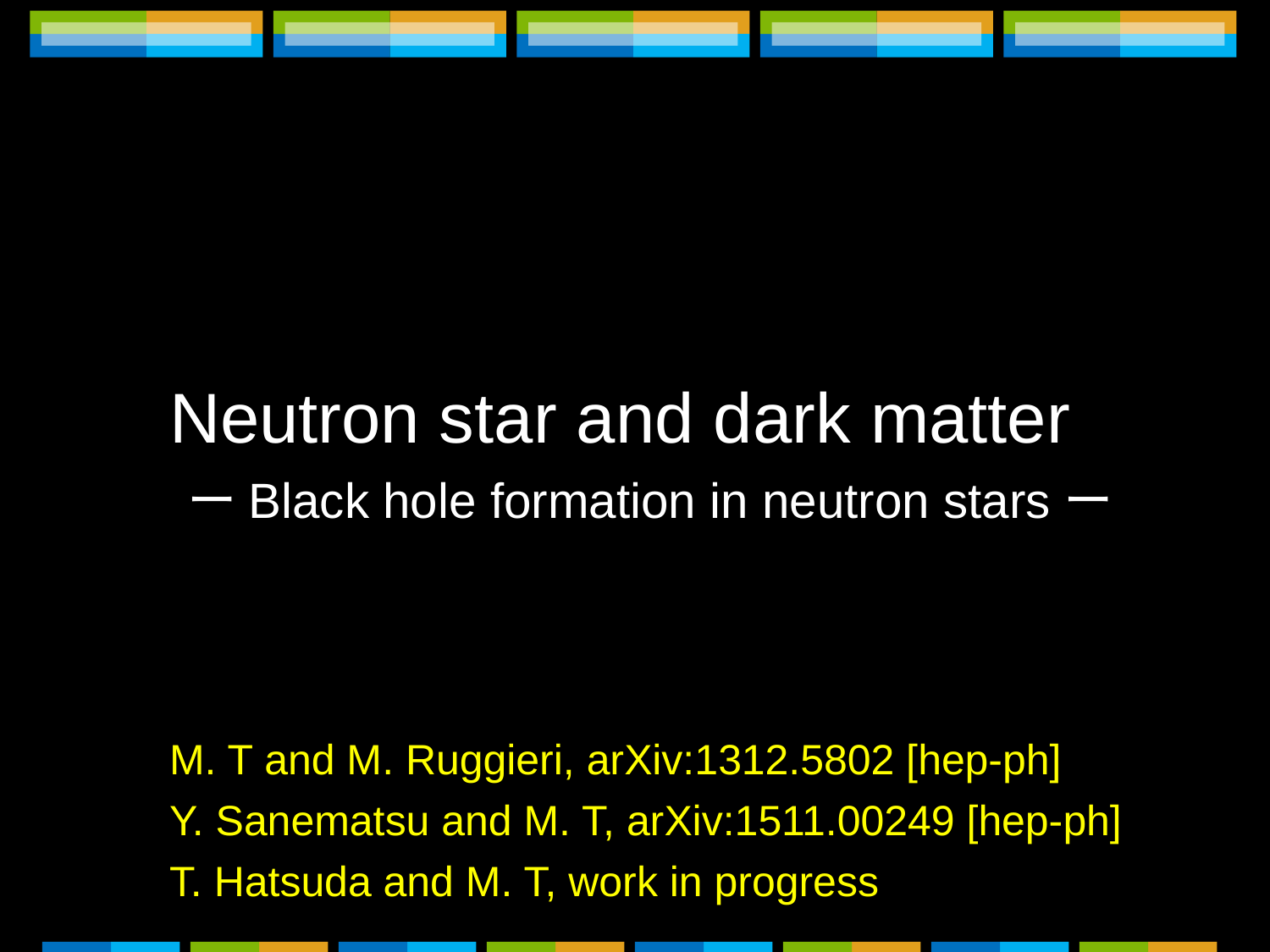

Neutron star and dark matter
  ーBlack hole formation in neutron starsー
M. T and M. Ruggieri, arXiv:1312.5802 [hep-ph]
Y. Sanematsu and M. T, arXiv:1511.00249 [hep-ph]
T. Hatsuda and M. T, work in progress